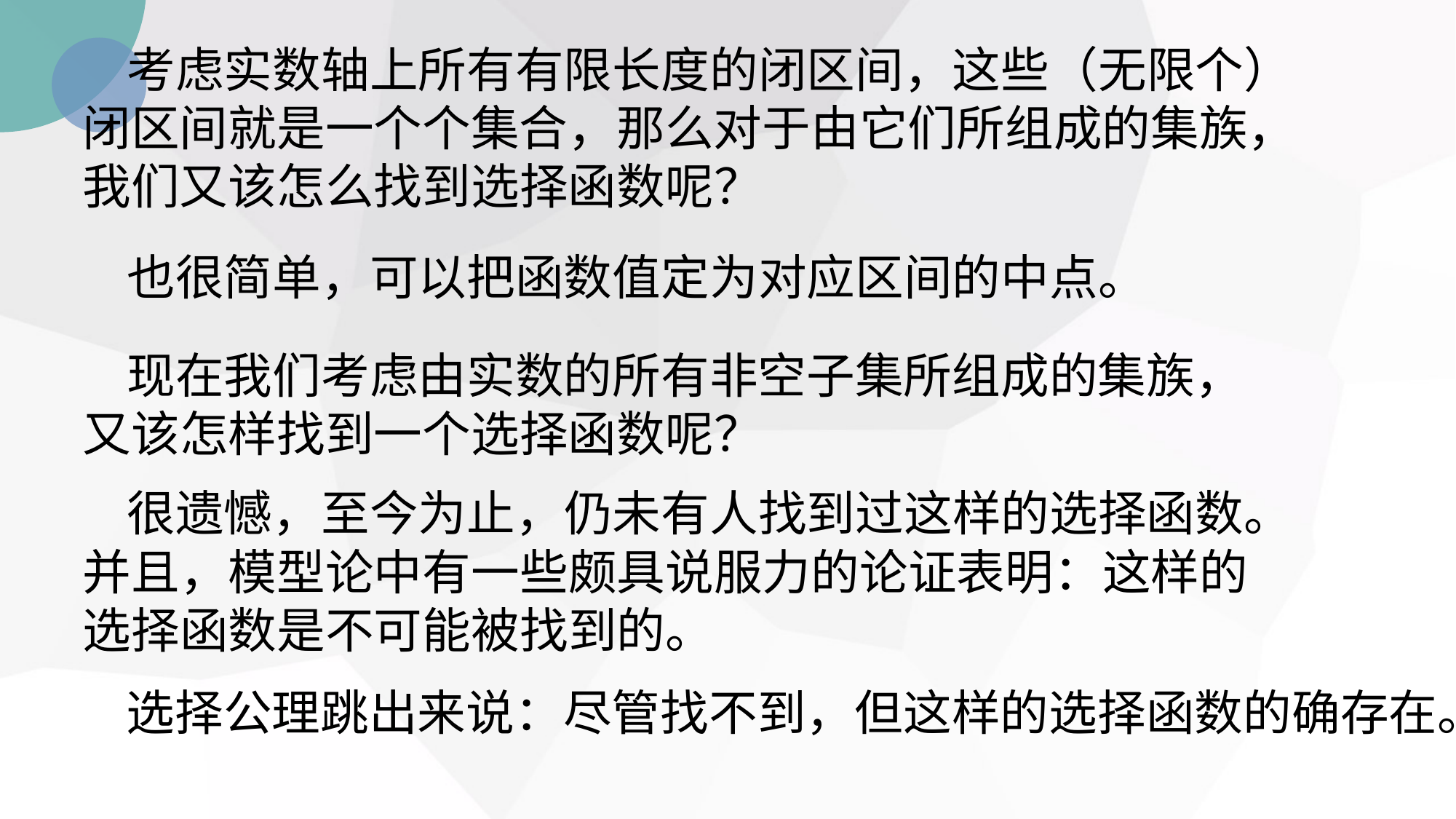

考虑实数轴上所有有限长度的闭区间，这些（无限个）闭区间就是一个个集合，那么对于由它们所组成的集族，我们又该怎么找到选择函数呢？

   也很简单，可以把函数值定为对应区间的中点。
   现在我们考虑由实数的所有非空子集所组成的集族，又该怎样找到一个选择函数呢？
   很遗憾，至今为止，仍未有人找到过这样的选择函数。并且，模型论中有一些颇具说服力的论证表明：这样的选择函数是不可能被找到的。

     选择公理跳出来说：尽管找不到，但这样的选择函数的确存在。